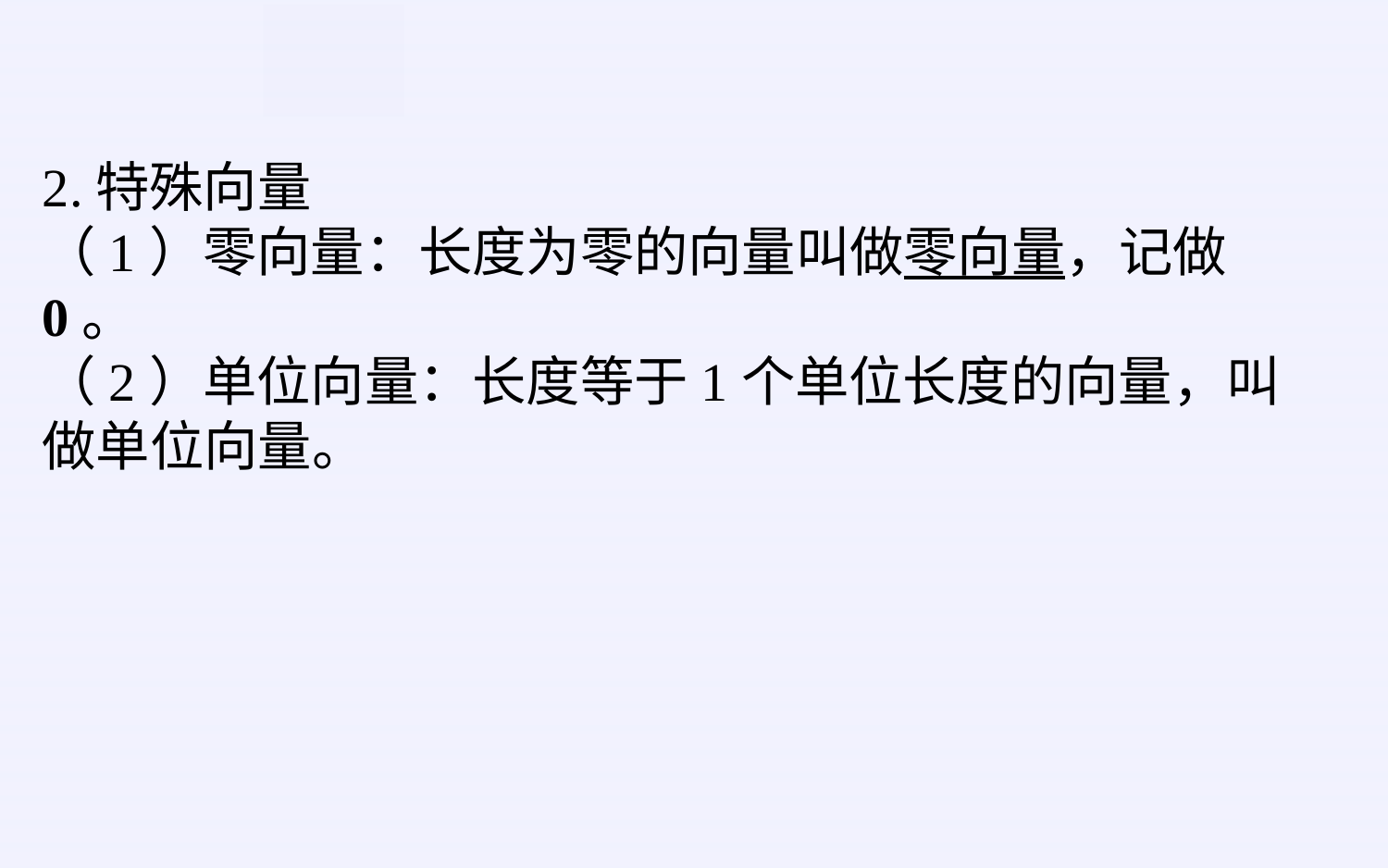

2.特殊向量
（1）零向量：长度为零的向量叫做零向量，记做0。
（2）单位向量：长度等于1个单位长度的向量，叫做单位向量。